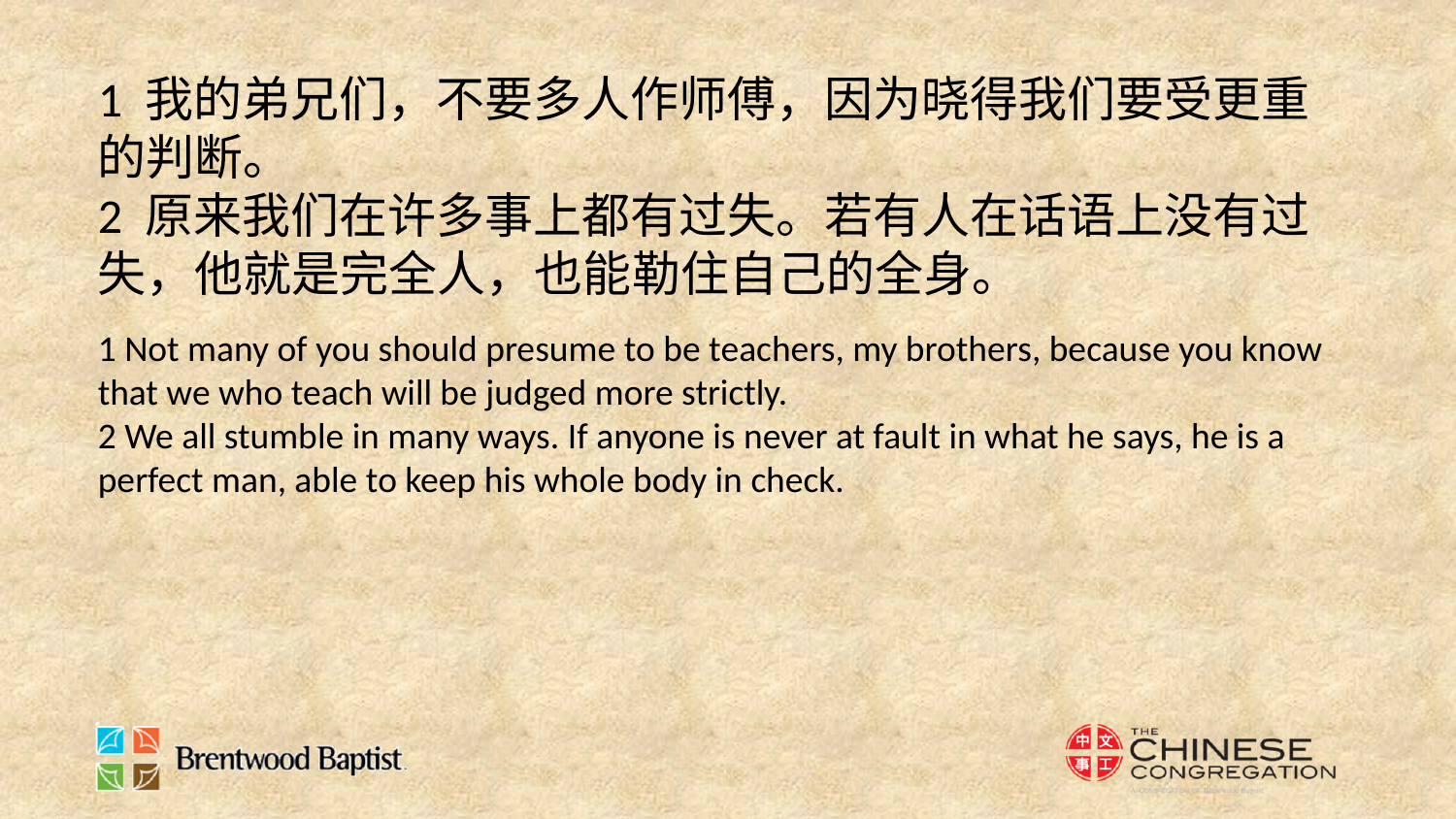

1 我的弟兄们，不要多人作师傅，因为晓得我们要受更重的判断。
2 原来我们在许多事上都有过失。若有人在话语上没有过失，他就是完全人，也能勒住自己的全身。

1 Not many of you should presume to be teachers, my brothers, because you know that we who teach will be judged more strictly.
2 We all stumble in many ways. If anyone is never at fault in what he says, he is a perfect man, able to keep his whole body in check.